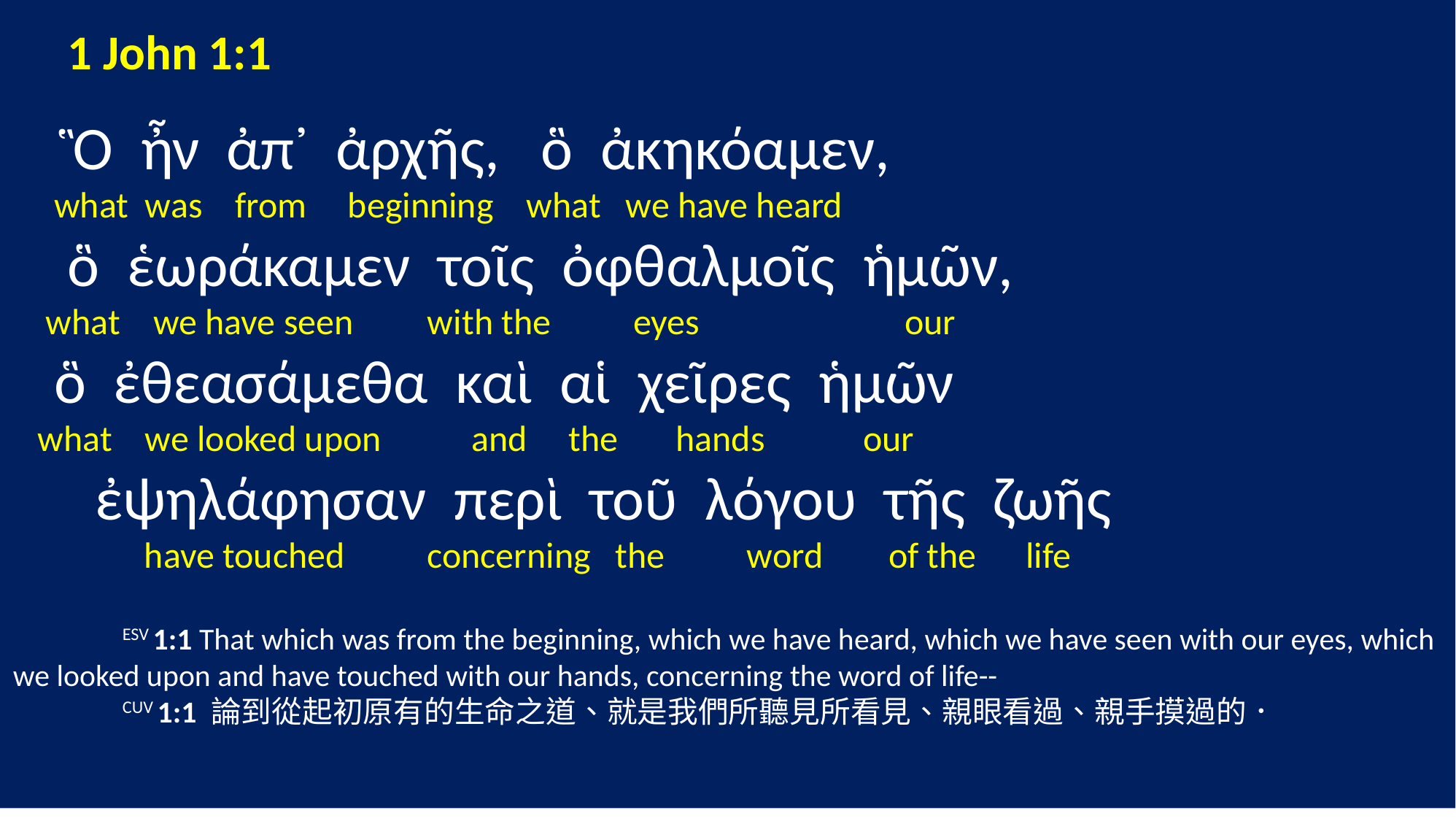

1 John 1:1

    Ὃ  ἦν  ἀπ᾽  ἀρχῆς,   ὃ  ἀκηκόαμεν,
     what  was    from     beginning    what   we have heard
    ὃ  ἑωράκαμεν  τοῖς  ὀφθαλμοῖς  ἡμῶν,
    what    we have seen         with the          eyes                         our
     ὃ  ἐθεασάμεθα  καὶ  αἱ  χεῖρες  ἡμῶν
   what    we looked upon           and     the       hands            our
      ἐψηλάφησαν  περὶ  τοῦ  λόγου  τῆς  ζωῆς
                have touched          concerning   the          word        of the      life

	ESV 1:1 That which was from the beginning, which we have heard, which we have seen with our eyes, which we looked upon and have touched with our hands, concerning the word of life--
	CUV 1:1 論到從起初原有的生命之道、就是我們所聽見所看見、親眼看過、親手摸過的．